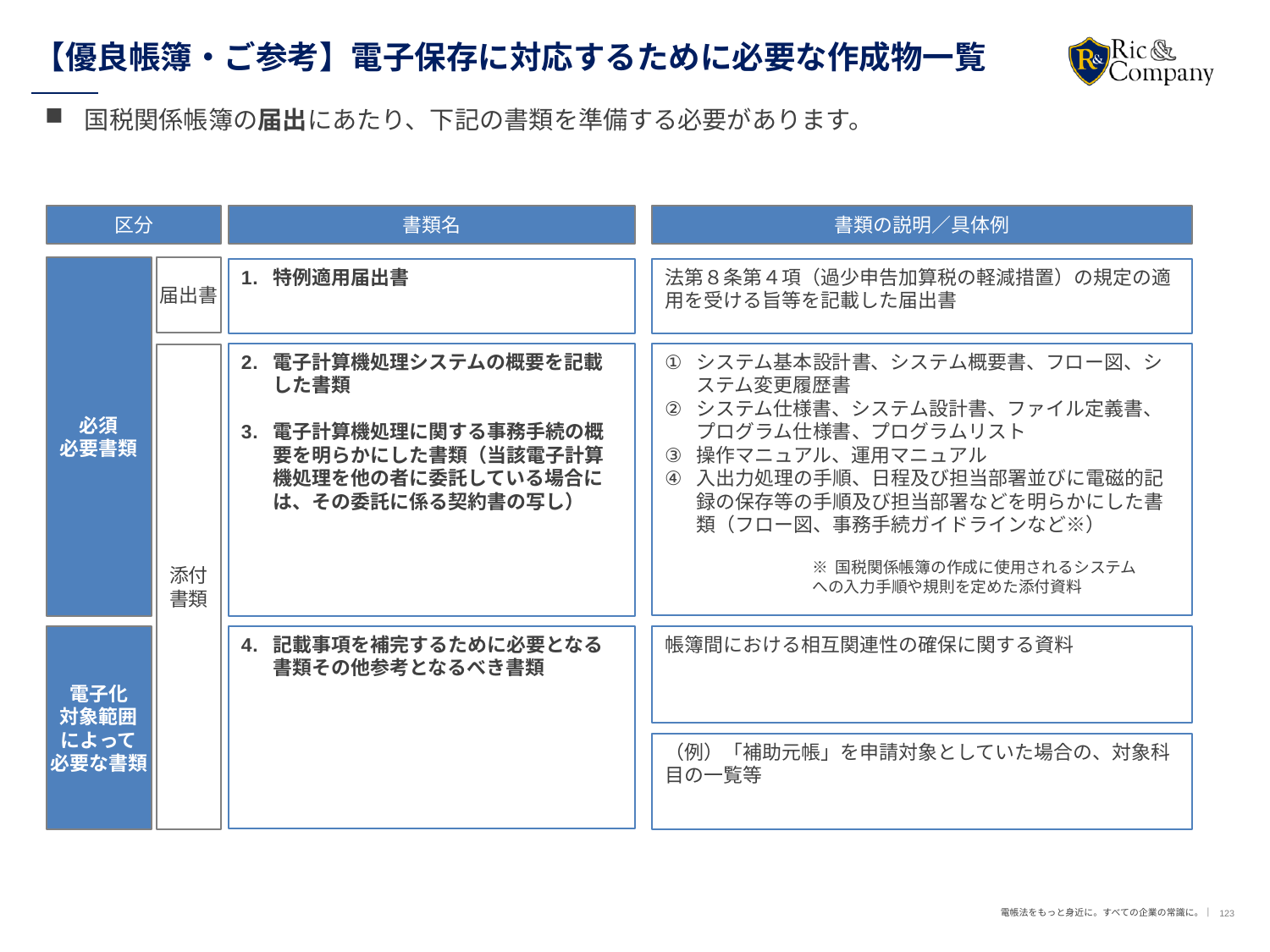

# 【優良帳簿・ご参考】電子保存に対応するために必要な作成物一覧
国税関係帳簿の届出にあたり、下記の書類を準備する必要があります。
区分
書類名
書類の説明／具体例
届出書
必須
必要書類
特例適用届出書
法第８条第４項（過少申告加算税の軽減措置）の規定の適用を受ける旨等を記載した届出書
電子計算機処理システムの概要を記載した書類

電子計算機処理に関する事務手続の概要を明らかにした書類（当該電子計算機処理を他の者に委託している場合には、その委託に係る契約書の写し）

システム基本設計書、システム概要書、フロー図、システム変更履歴書
システム仕様書、システム設計書、ファイル定義書、プログラム仕様書、プログラムリスト
操作マニュアル、運用マニュアル
入出力処理の手順、日程及び担当部署並びに電磁的記録の保存等の手順及び担当部署などを明らかにした書類（フロー図、事務手続ガイドラインなど※）

添付
書類
※ 国税関係帳簿の作成に使用されるシステムへの入力手順や規則を定めた添付資料

記載事項を補完するために必要となる書類その他参考となるべき書類
帳簿間における相互関連性の確保に関する資料

電子化
対象範囲
によって
必要な書類
（例）「補助元帳」を申請対象としていた場合の、対象科目の一覧等